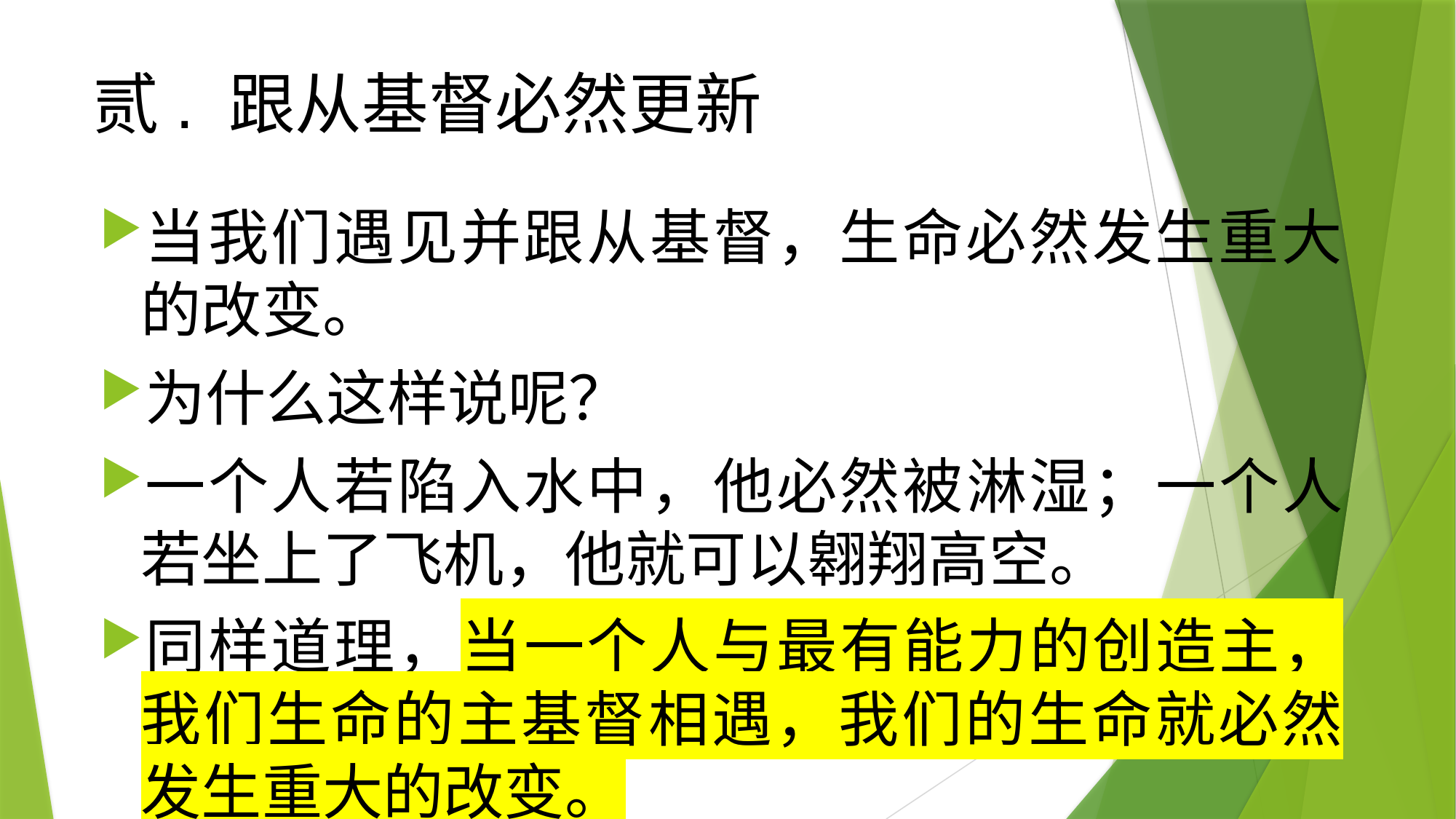

# 贰. 跟从基督必然更新
当我们遇见并跟从基督，生命必然发生重大的改变。
为什么这样说呢？
一个人若陷入水中，他必然被淋湿；一个人若坐上了飞机，他就可以翱翔高空。
同样道理，当一个人与最有能力的创造主，我们生命的主基督相遇，我们的生命就必然发生重大的改变。